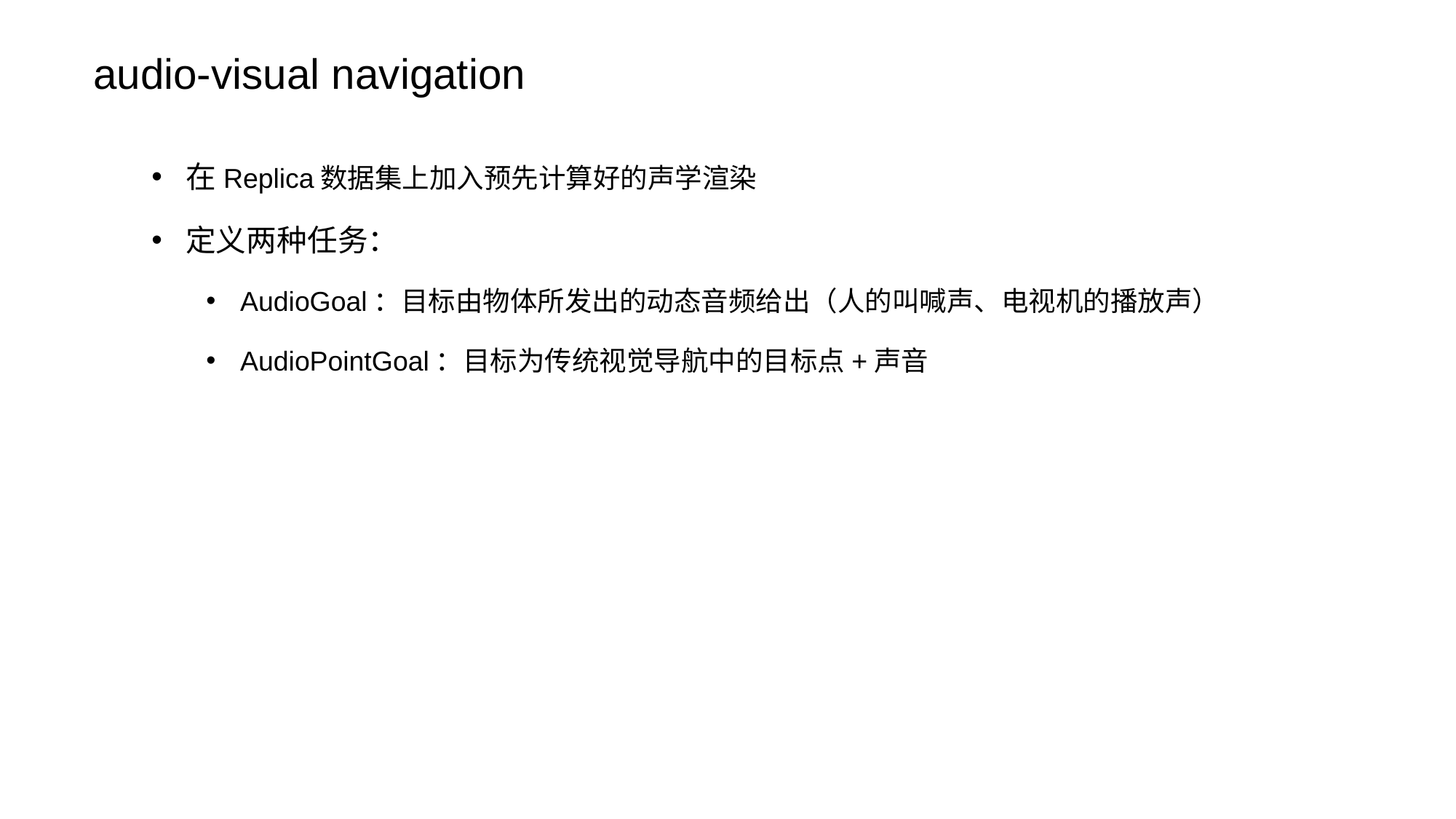

audio-visual navigation
在Replica数据集上加入预先计算好的声学渲染
定义两种任务：
AudioGoal：目标由物体所发出的动态音频给出（人的叫喊声、电视机的播放声）
AudioPointGoal：目标为传统视觉导航中的目标点+声音